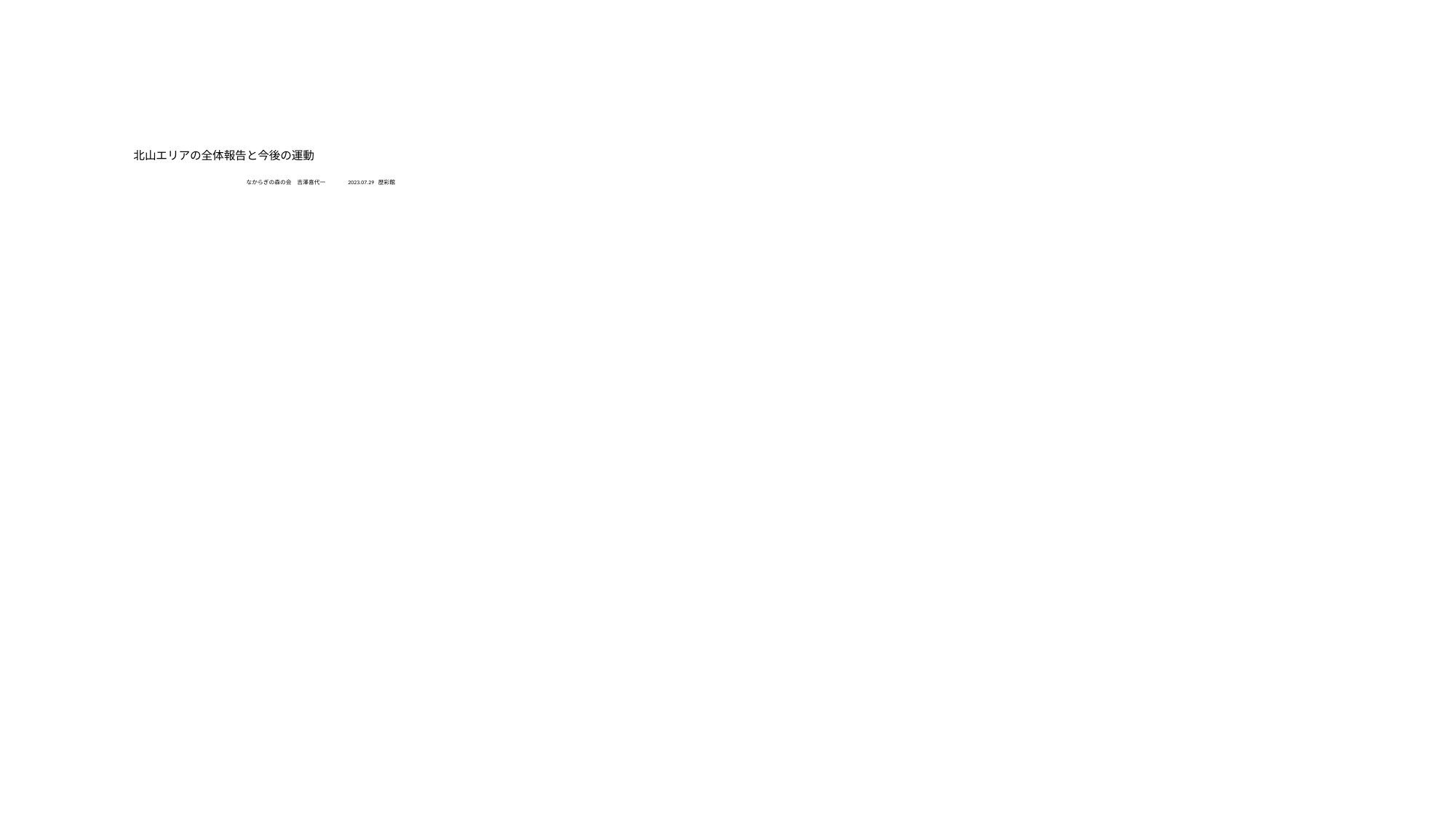

# 北山エリアの全体報告と今後の運動 　　　 　　　　　　　　　　　　なからぎの森の会　吉澤喜代一　　　　2023.07.29   歴彩館